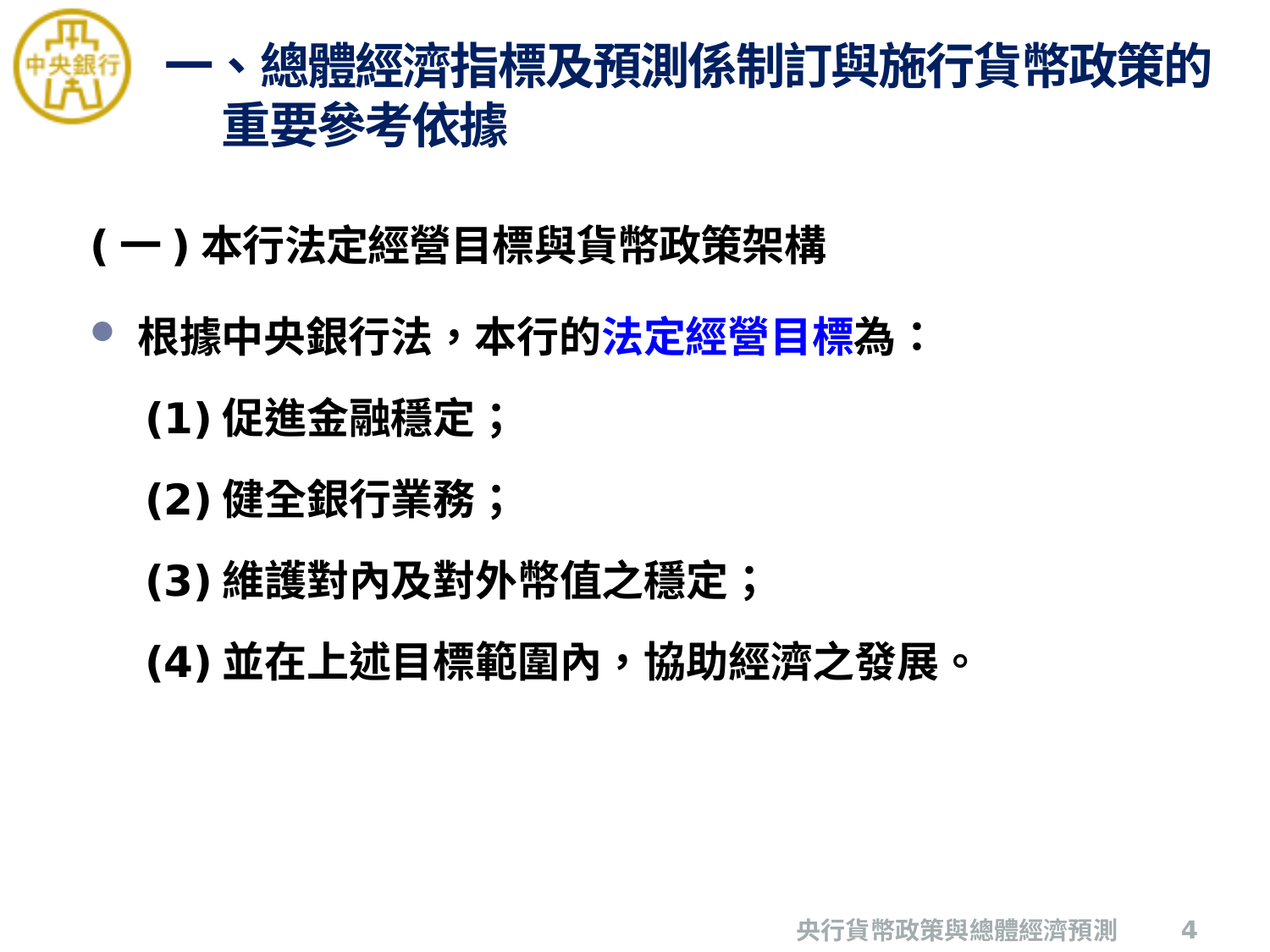

# 一、總體經濟指標及預測係制訂與施行貨幣政策的 重要參考依據
(一)本行法定經營目標與貨幣政策架構
根據中央銀行法，本行的法定經營目標為：
(1)促進金融穩定；
(2)健全銀行業務；
(3)維護對內及對外幣值之穩定；
(4)並在上述目標範圍內，協助經濟之發展。
4
央行貨幣政策與總體經濟預測